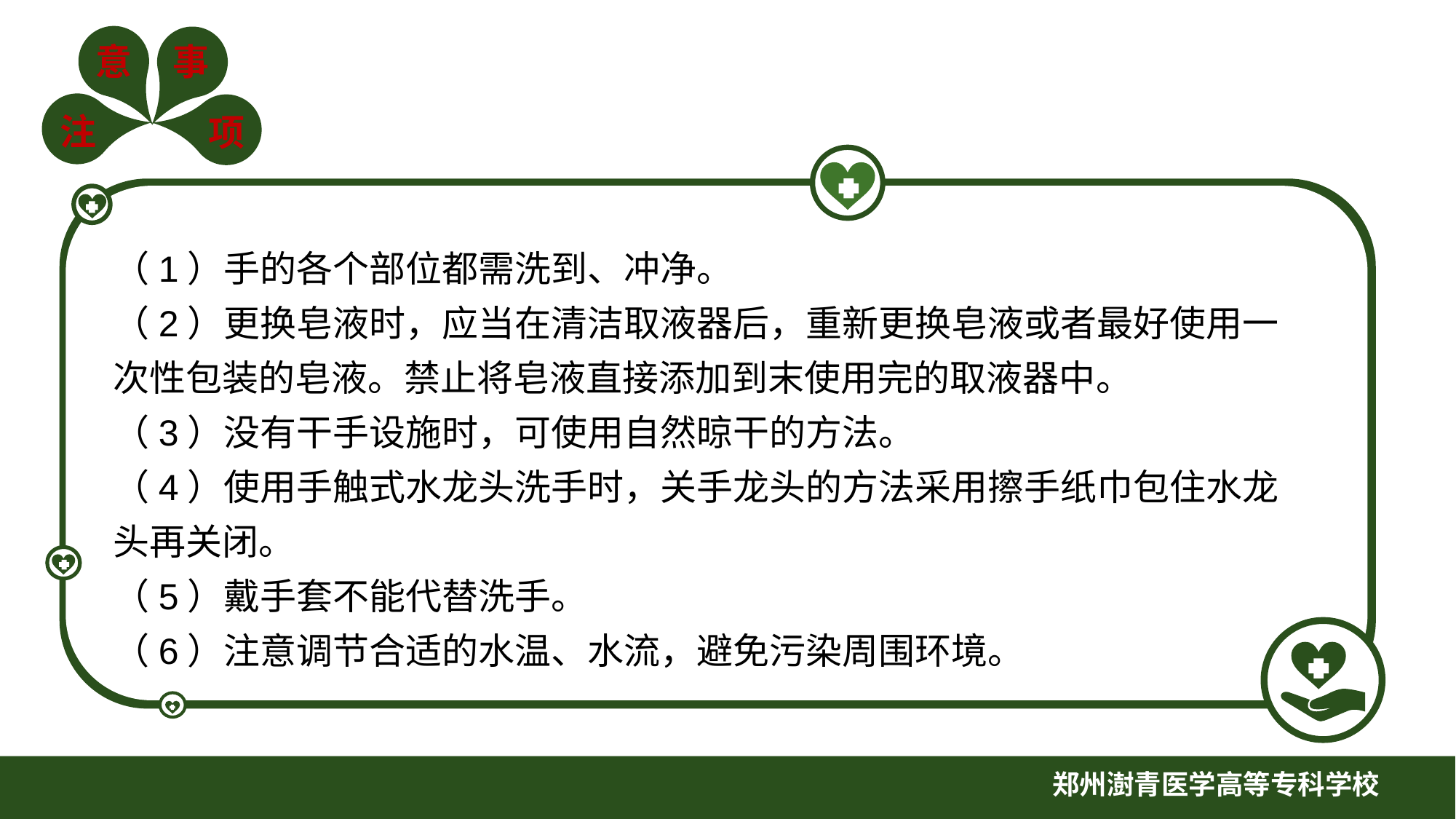

（1）手的各个部位都需洗到、冲净。
（2）更换皂液时，应当在清洁取液器后，重新更换皂液或者最好使用一次性包装的皂液。禁止将皂液直接添加到末使用完的取液器中。
（3）没有干手设施时，可使用自然晾干的方法。
（4）使用手触式水龙头洗手时，关手龙头的方法采用擦手纸巾包住水龙头再关闭。
（5）戴手套不能代替洗手。
（6）注意调节合适的水温、水流，避免污染周围环境。
郑州澍青医学高等专科学校